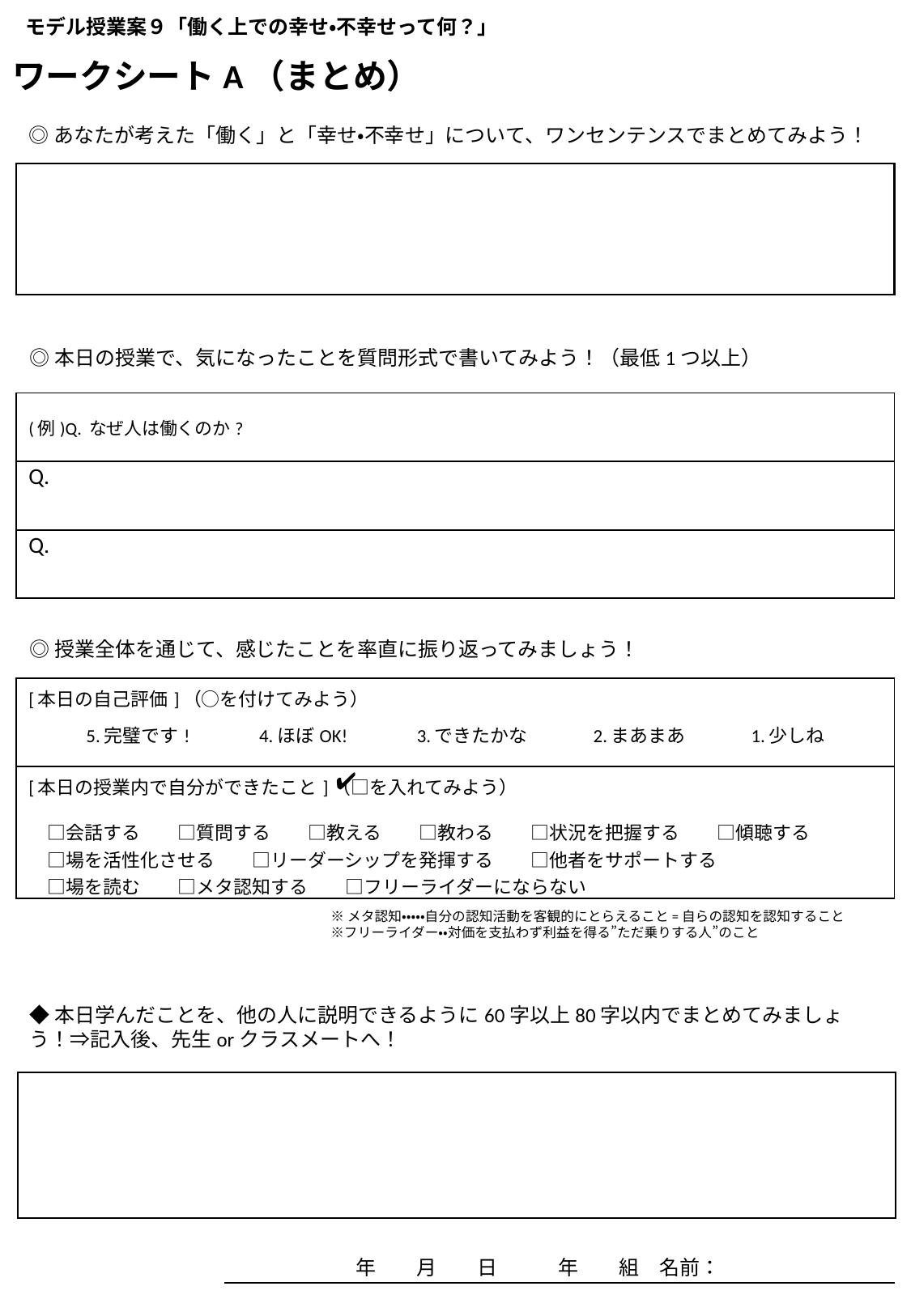

ワークシートA（まとめ）

モデル授業案９「働く上での幸せ・不幸せって何？」
◎あなたが考えた「働く」と「幸せ・不幸せ」について、ワンセンテンスでまとめてみよう！

◎本日の授業で、気になったことを質問形式で書いてみよう！（最低1つ以上）
| (例)Q. なぜ人は働くのか? |
| --- |
| Q. |
| Q. |
◎授業全体を通じて、感じたことを率直に振り返ってみましょう！
| [本日の自己評価]（○を付けてみよう） 5.完璧です! 　　　4.ほぼOK! 　　　3.できたかな 　　　2.まあまあ 　　　1.少しね |
| --- |
| [本日の授業内で自分ができたこと]（□を入れてみよう） 　□会話する　　□質問する　　□教える　　□教わる　　□状況を把握する　　□傾聴する 　□場を活性化させる　　□リーダーシップを発揮する　　□他者をサポートする 　□場を読む　　□メタ認知する　　□フリーライダーにならない |
✔️
※メタ認知・・・・・自分の認知活動を客観的にとらえること=自らの認知を認知すること
※フリーライダー・・対価を支払わず利益を得る”ただ乗りする人”のこと
◆本日学んだことを、他の人に説明できるように60字以上80字以内でまとめてみましょう！⇒記入後、先生orクラスメートへ！

　　年　　月　　日　　　年　　組　名前：